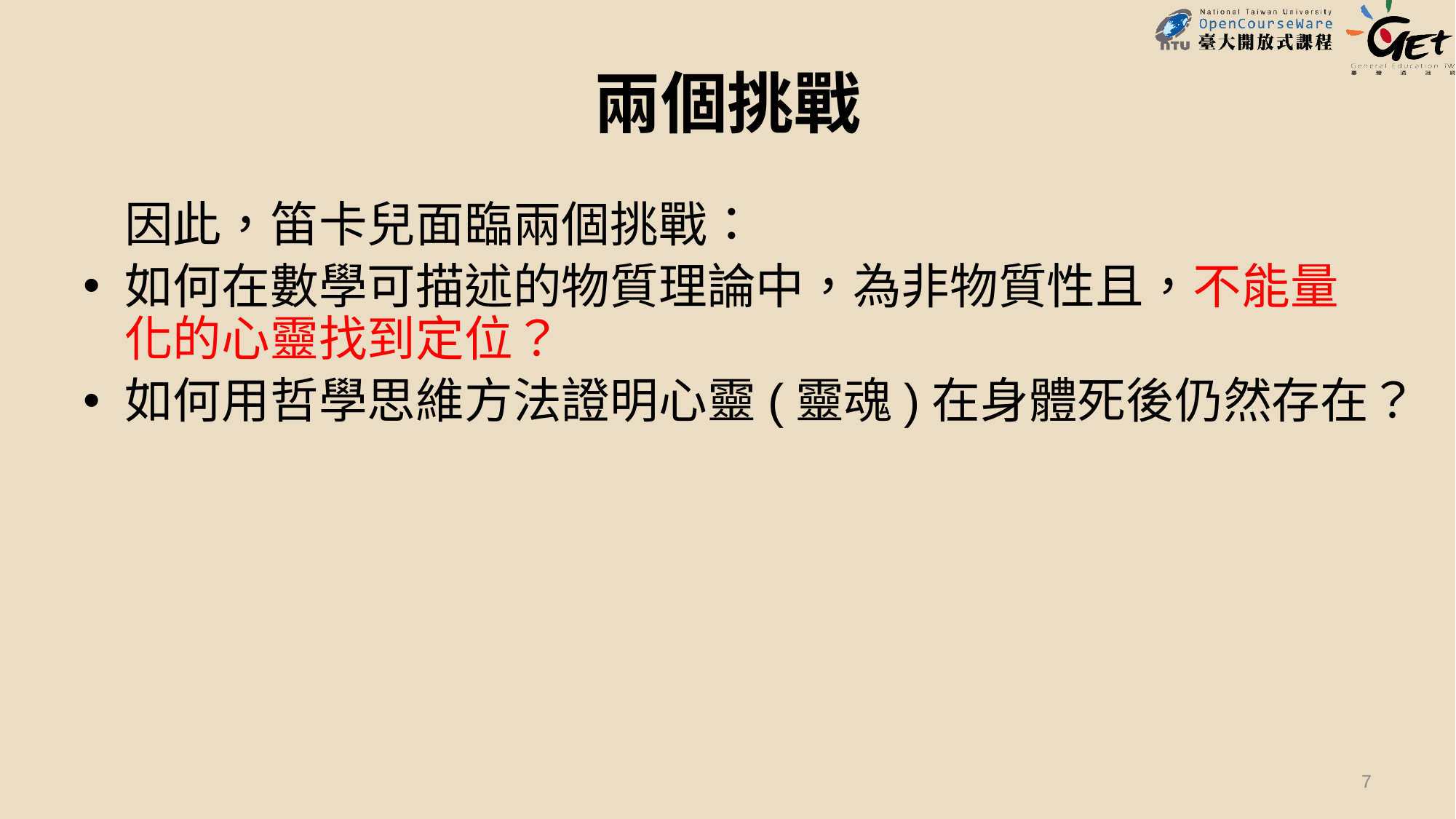

# 兩個挑戰
	因此，笛卡兒面臨兩個挑戰：
如何在數學可描述的物質理論中，為非物質性且，不能量化的心靈找到定位？
如何用哲學思維方法證明心靈(靈魂)在身體死後仍然存在？

7